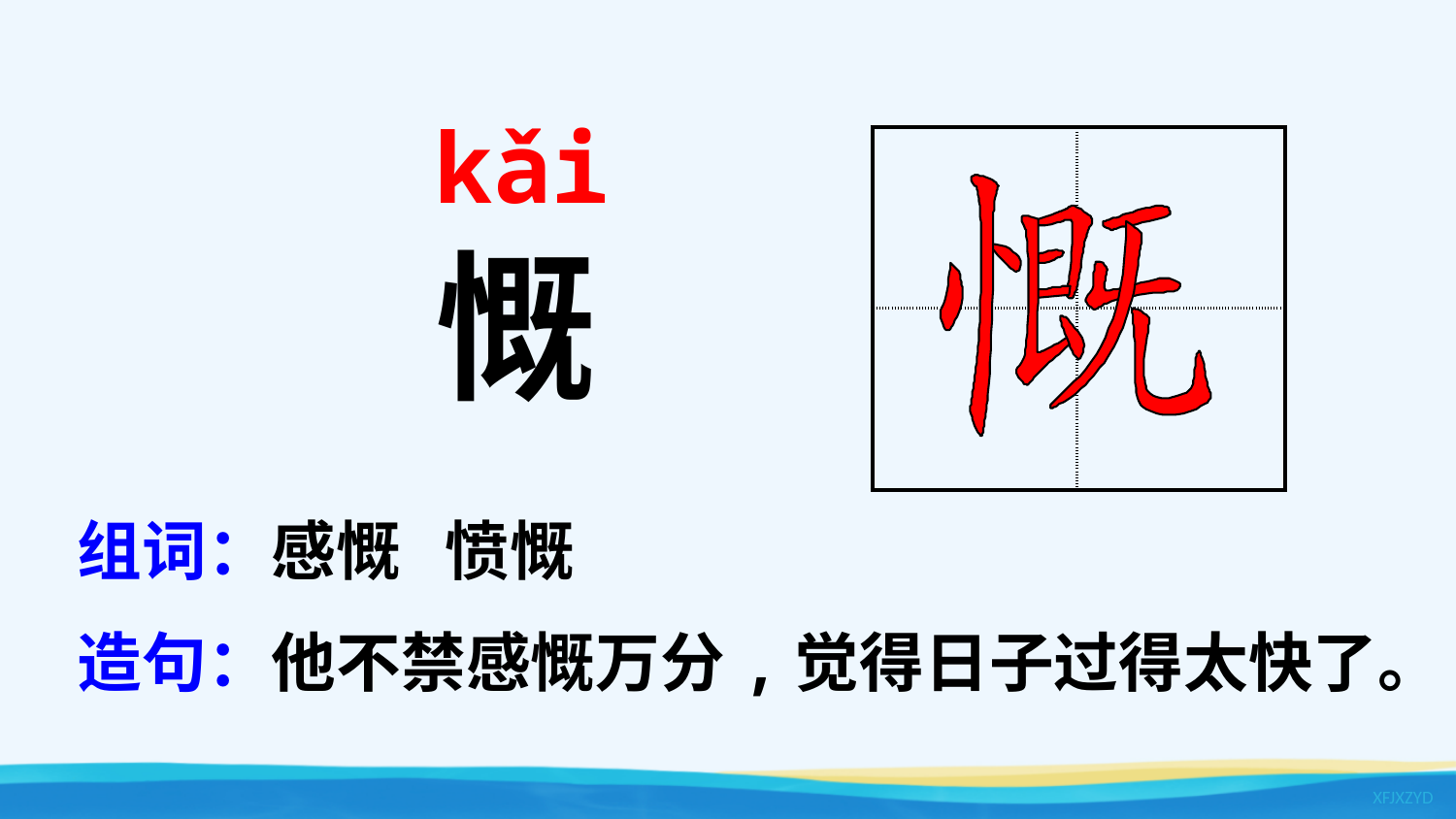

kǎi
|  |  |
| --- | --- |
|  |  |

慨

组词：感慨   愤慨
造句：他不禁感慨万分,觉得日子过得太快了。